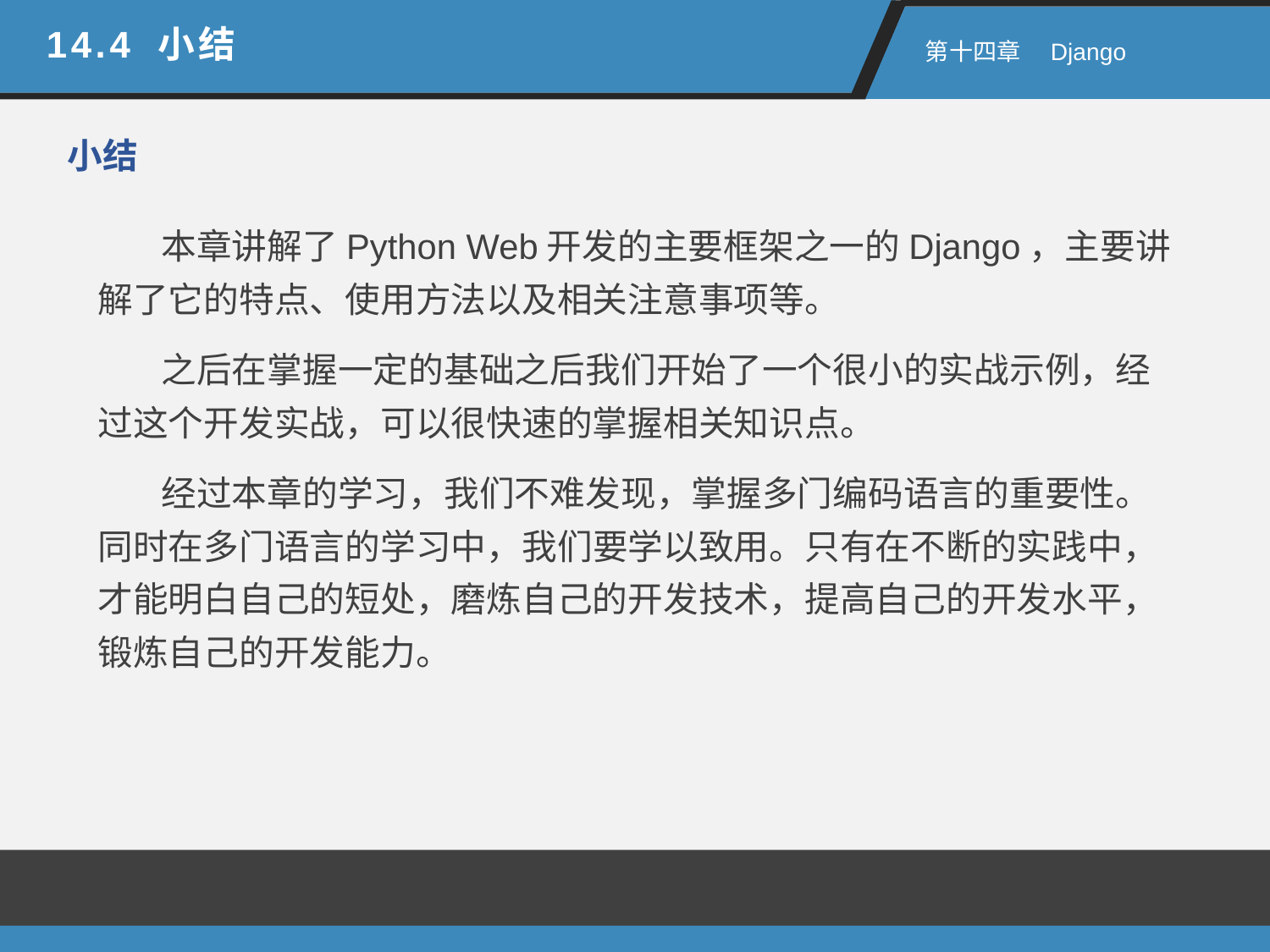

14.4 小结
  第十四章　Django
小结
本章讲解了Python Web开发的主要框架之一的Django，主要讲解了它的特点、使用方法以及相关注意事项等。
之后在掌握一定的基础之后我们开始了一个很小的实战示例，经过这个开发实战，可以很快速的掌握相关知识点。
经过本章的学习，我们不难发现，掌握多门编码语言的重要性。同时在多门语言的学习中，我们要学以致用。只有在不断的实践中，才能明白自己的短处，磨炼自己的开发技术，提高自己的开发水平，锻炼自己的开发能力。